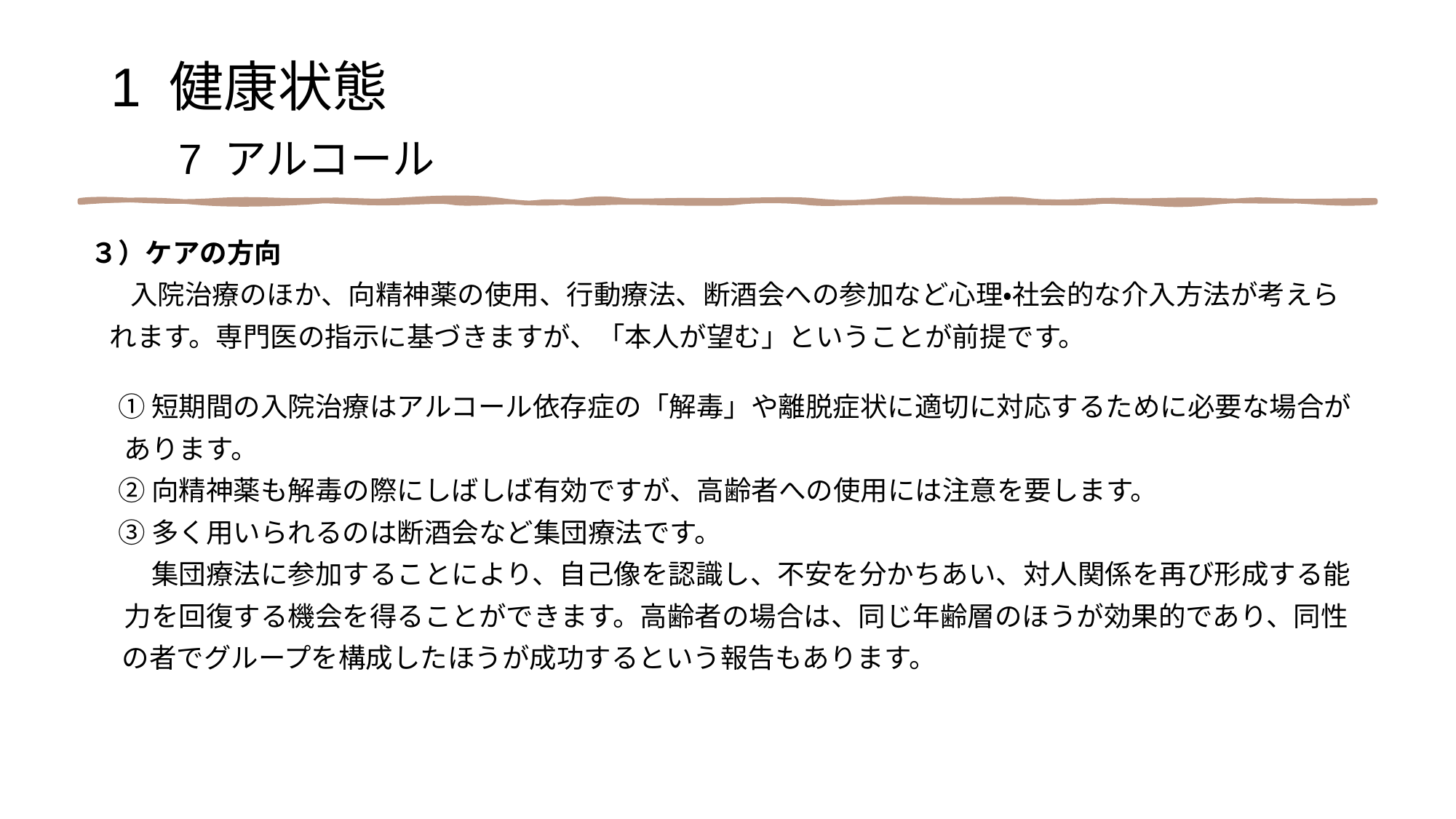

1 健康状態
　7 アルコール

３）ケアの方向
　  入院治療のほか、向精神薬の使用、行動療法、断酒会への参加など心理・社会的な介入方法が考えら
  れます。専門医の指示に基づきますが、「本人が望む」ということが前提です。

　① 短期間の入院治療はアルコール依存症の「解毒」や離脱症状に適切に対応するために必要な場合が
　 あります。
　② 向精神薬も解毒の際にしばしば有効ですが、高齢者への使用には注意を要します。
　③ 多く用いられるのは断酒会など集団療法です。
　 　集団療法に参加することにより、自己像を認識し、不安を分かちあい、対人関係を再び形成する能
　 力を回復する機会を得ることができます。高齢者の場合は、同じ年齢層のほうが効果的であり、同性
    の者でグループを構成したほうが成功するという報告もあります。